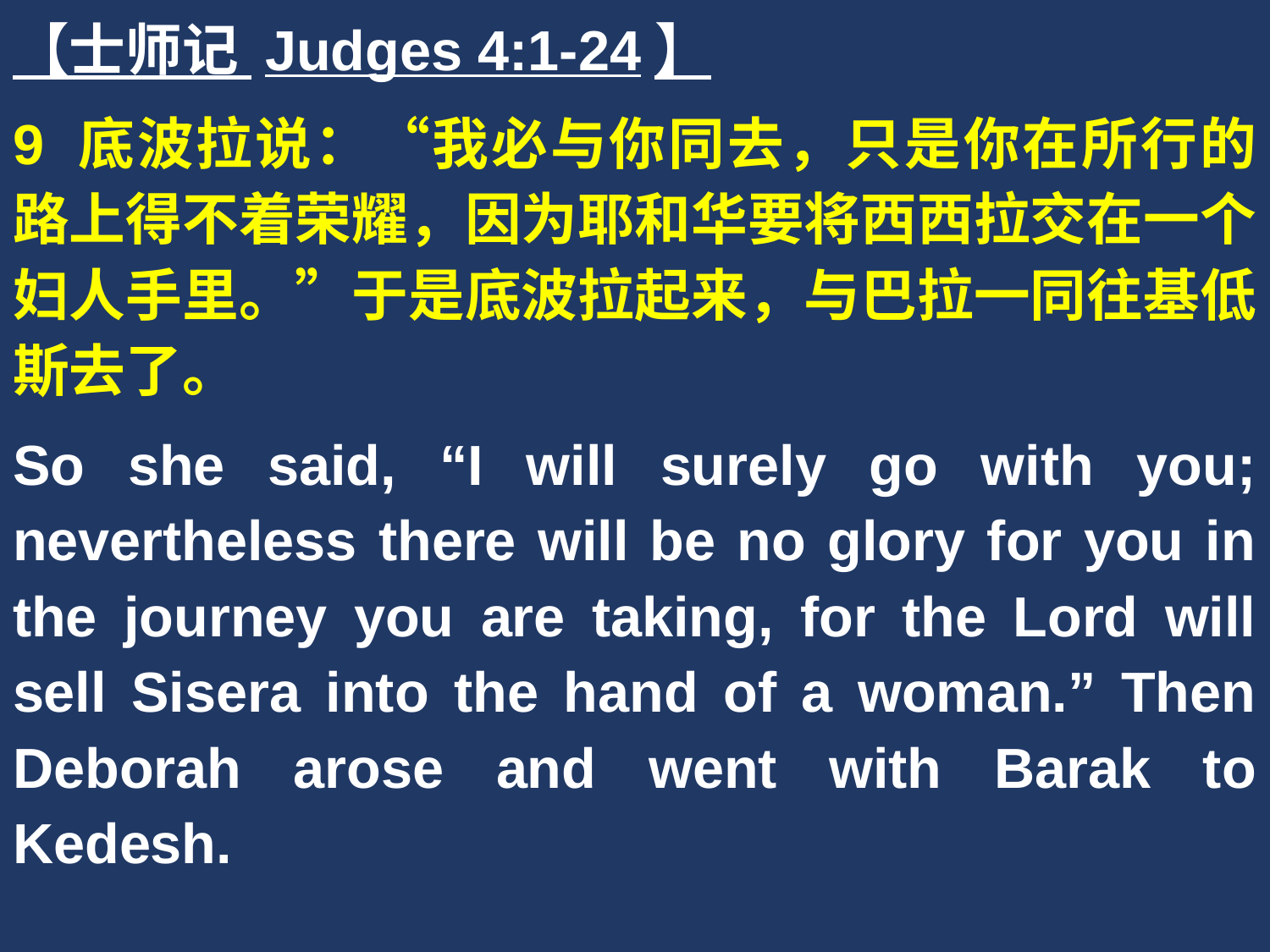

【士师记 Judges 4:1-24】
9 底波拉说：“我必与你同去，只是你在所行的路上得不着荣耀，因为耶和华要将西西拉交在一个妇人手里。”于是底波拉起来，与巴拉一同往基低斯去了。
So she said, “I will surely go with you; nevertheless there will be no glory for you in the journey you are taking, for the Lord will sell Sisera into the hand of a woman.” Then Deborah arose and went with Barak to Kedesh.